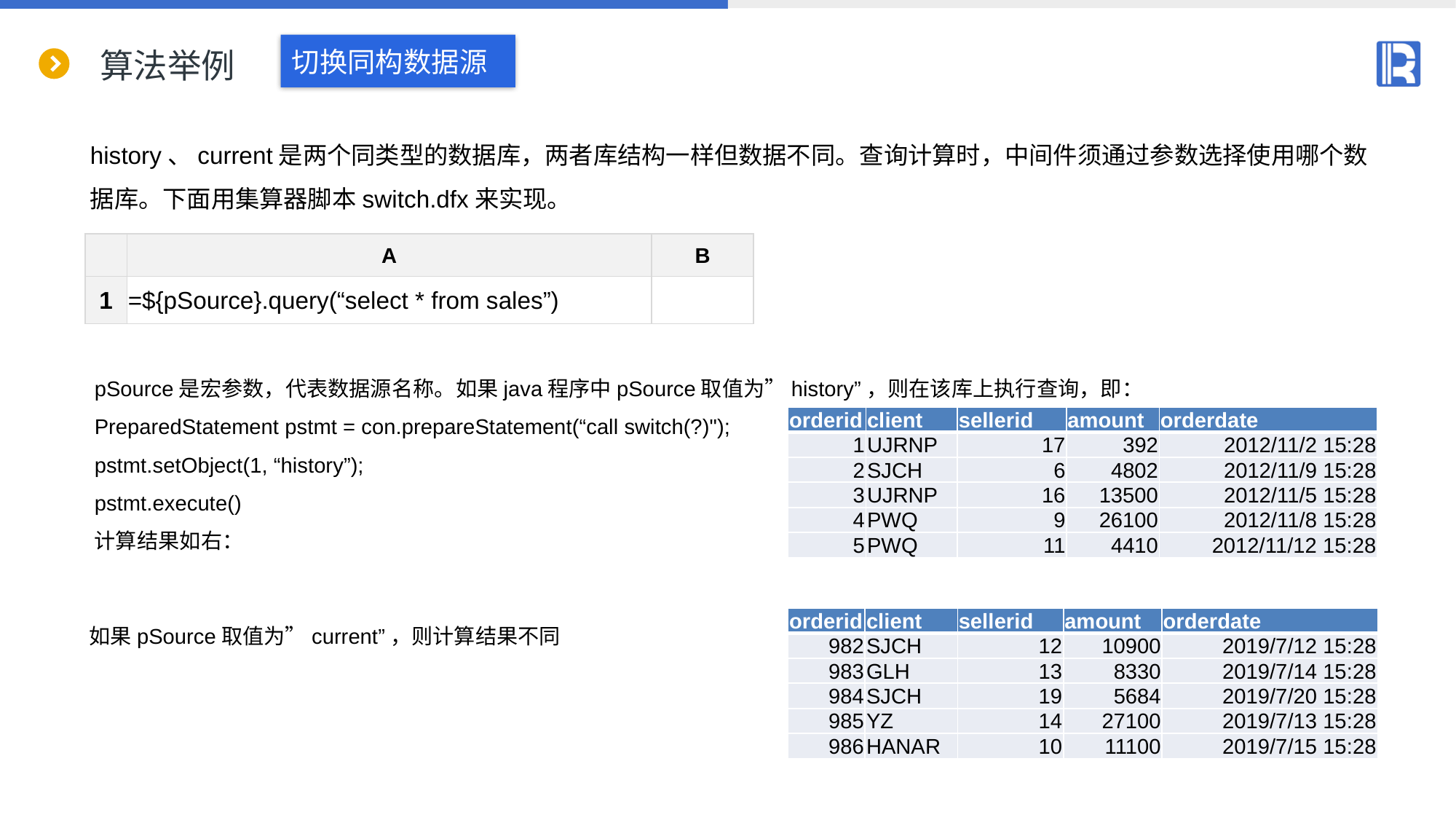

# 算法举例
切换同构数据源
history、current是两个同类型的数据库，两者库结构一样但数据不同。查询计算时，中间件须通过参数选择使用哪个数据库。下面用集算器脚本switch.dfx来实现。
|  | A | B |
| --- | --- | --- |
| 1 | =${pSource}.query(“select \* from sales”) |  |
pSource是宏参数，代表数据源名称。如果java程序中pSource取值为”history”，则在该库上执行查询，即：
PreparedStatement pstmt = con.prepareStatement(“call switch(?)");
pstmt.setObject(1, “history”);
pstmt.execute()
计算结果如右：
| orderid | client | sellerid | amount | orderdate |
| --- | --- | --- | --- | --- |
| 1 | UJRNP | 17 | 392 | 2012/11/2 15:28 |
| 2 | SJCH | 6 | 4802 | 2012/11/9 15:28 |
| 3 | UJRNP | 16 | 13500 | 2012/11/5 15:28 |
| 4 | PWQ | 9 | 26100 | 2012/11/8 15:28 |
| 5 | PWQ | 11 | 4410 | 2012/11/12 15:28 |
如果pSource取值为”current”，则计算结果不同
| orderid | client | sellerid | amount | orderdate |
| --- | --- | --- | --- | --- |
| 982 | SJCH | 12 | 10900 | 2019/7/12 15:28 |
| 983 | GLH | 13 | 8330 | 2019/7/14 15:28 |
| 984 | SJCH | 19 | 5684 | 2019/7/20 15:28 |
| 985 | YZ | 14 | 27100 | 2019/7/13 15:28 |
| 986 | HANAR | 10 | 11100 | 2019/7/15 15:28 |